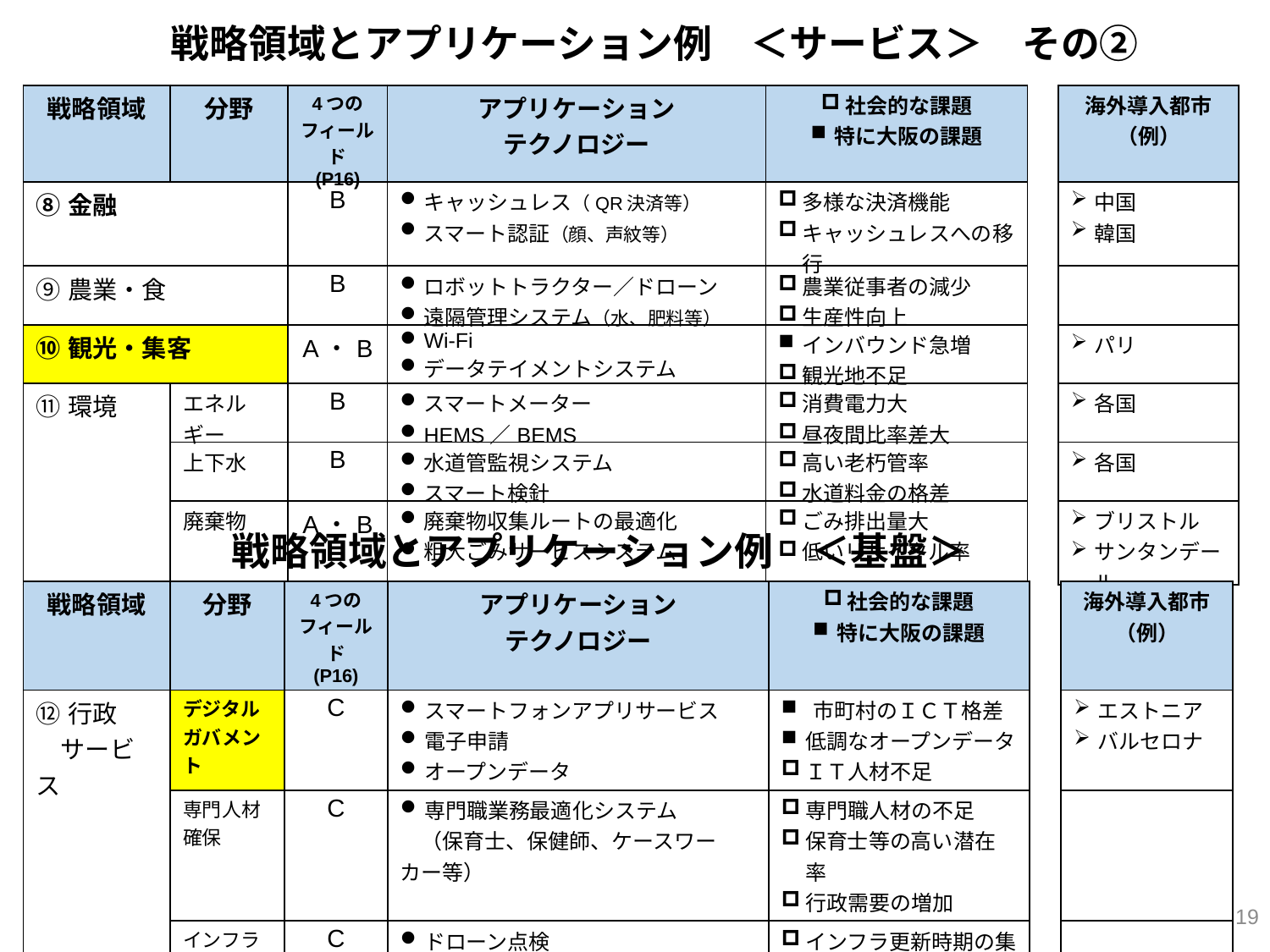

戦略領域とアプリケーション例　＜サービス＞　その②
| 戦略領域 | 分野 | 4つの フィールド (P16) | アプリケーション テクノロジー | 社会的な課題 特に大阪の課題 |  | 海外導入都市 （例） |
| --- | --- | --- | --- | --- | --- | --- |
| ⑧金融 |  | B | キャッシュレス（QR決済等） スマート認証（顔、声紋等） | 多様な決済機能 キャッシュレスへの移行 |  | 中国 韓国 |
| ⑨農業・食 |  | B | ロボットトラクター／ドローン 遠隔管理システム（水、肥料等） | 農業従事者の減少 生産性向上 |  |  |
| ⑩観光・集客 |  | A・B | Wi-Fi データテイメントシステム | インバウンド急増 観光地不足 |  | パリ |
| ⑪環境 | エネルギー | B | スマートメーター HEMS／BEMS | 消費電力大 昼夜間比率差大 |  | 各国 |
|  | 上下水 | B | 水道管監視システム スマート検針 | 高い老朽管率 水道料金の格差 |  | 各国 |
|  | 廃棄物 | A・B | 廃棄物収集ルートの最適化 粗大ごみサービスシステム | ごみ排出量大 低いリサイクル率 |  | ブリストル サンタンデール |
戦略領域とアプリケーション例　＜基盤＞
| 戦略領域 | 分野 | 4つの フィールド (P16) | アプリケーション テクノロジー | 社会的な課題 特に大阪の課題 |  | 海外導入都市 （例） |
| --- | --- | --- | --- | --- | --- | --- |
| ⑫行政 　サービス | デジタル ガバメント | C | スマートフォンアプリサービス 電子申請 オープンデータ | 市町村のＩＣＴ格差 低調なオープンデータ ＩＴ人材不足 |  | エストニア バルセロナ |
|  | 専門人材 確保 | C | 専門職業務最適化システム 　（保育士、保健師、ケースワーカー等） | 専門職人材の不足 保育士等の高い潜在率 行政需要の増加 |  |  |
|  | インフラ メンテナンス | C | ドローン点検 ３Ｄ測量 | インフラ更新時期の集中 技術者の不足 |  |  |
| ⑬データプラットフォーム |  | C・D | インダストリー基盤 データプラットフォーム基盤 | 産官学のさらなる連携 ＡＰＩ強化の必要性 |  | エストニア コペンハーゲン |
19